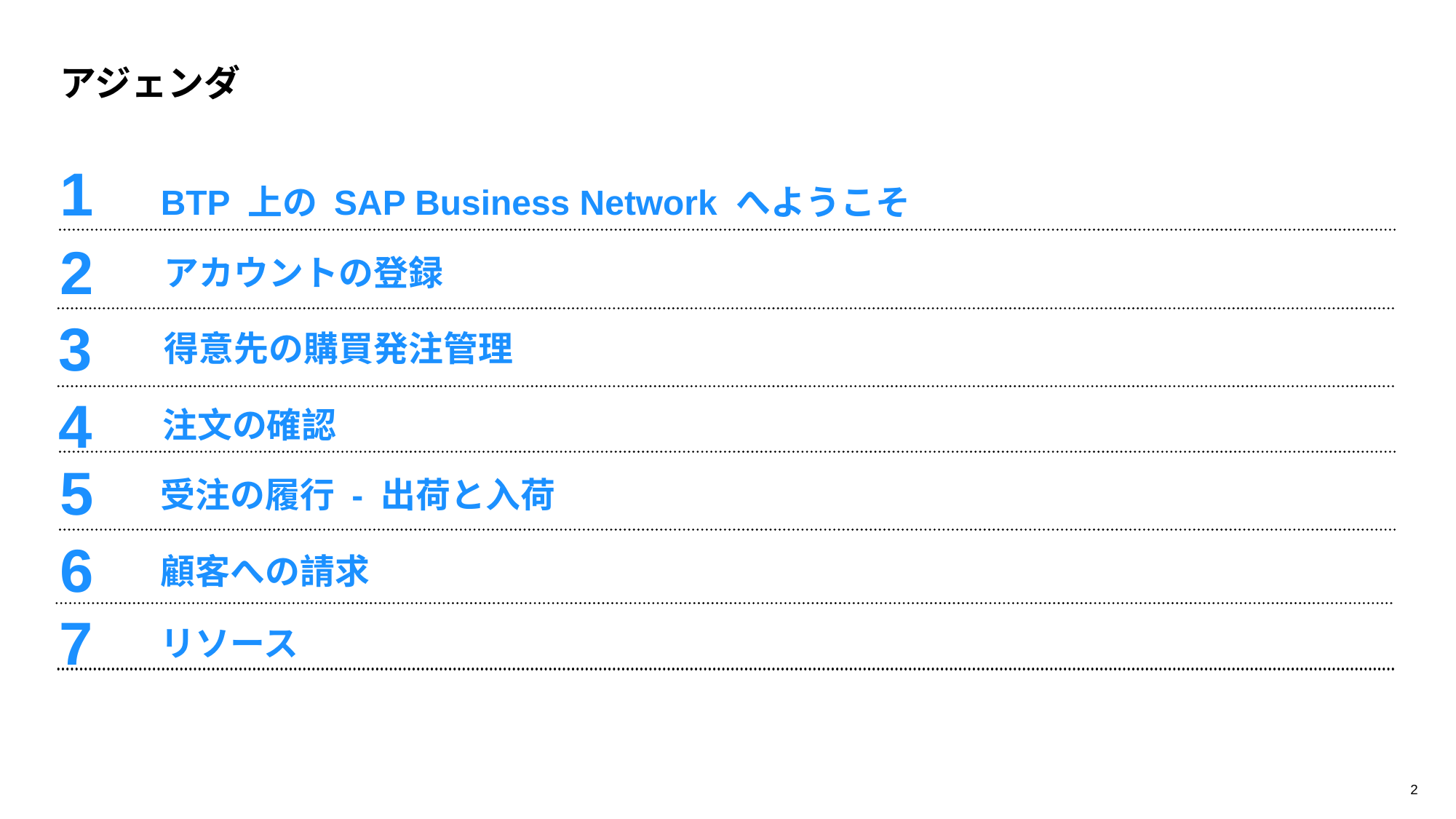

# アジェンダ
1
BTP 上の SAP Business Network へようこそ
2
アカウントの登録
SAP Business Network for Procurement で何が得られますか。

3
得意先の購買発注管理
4
注文の確認
5
受注の履行 - 出荷と入荷
6
顧客への請求
7
リソース